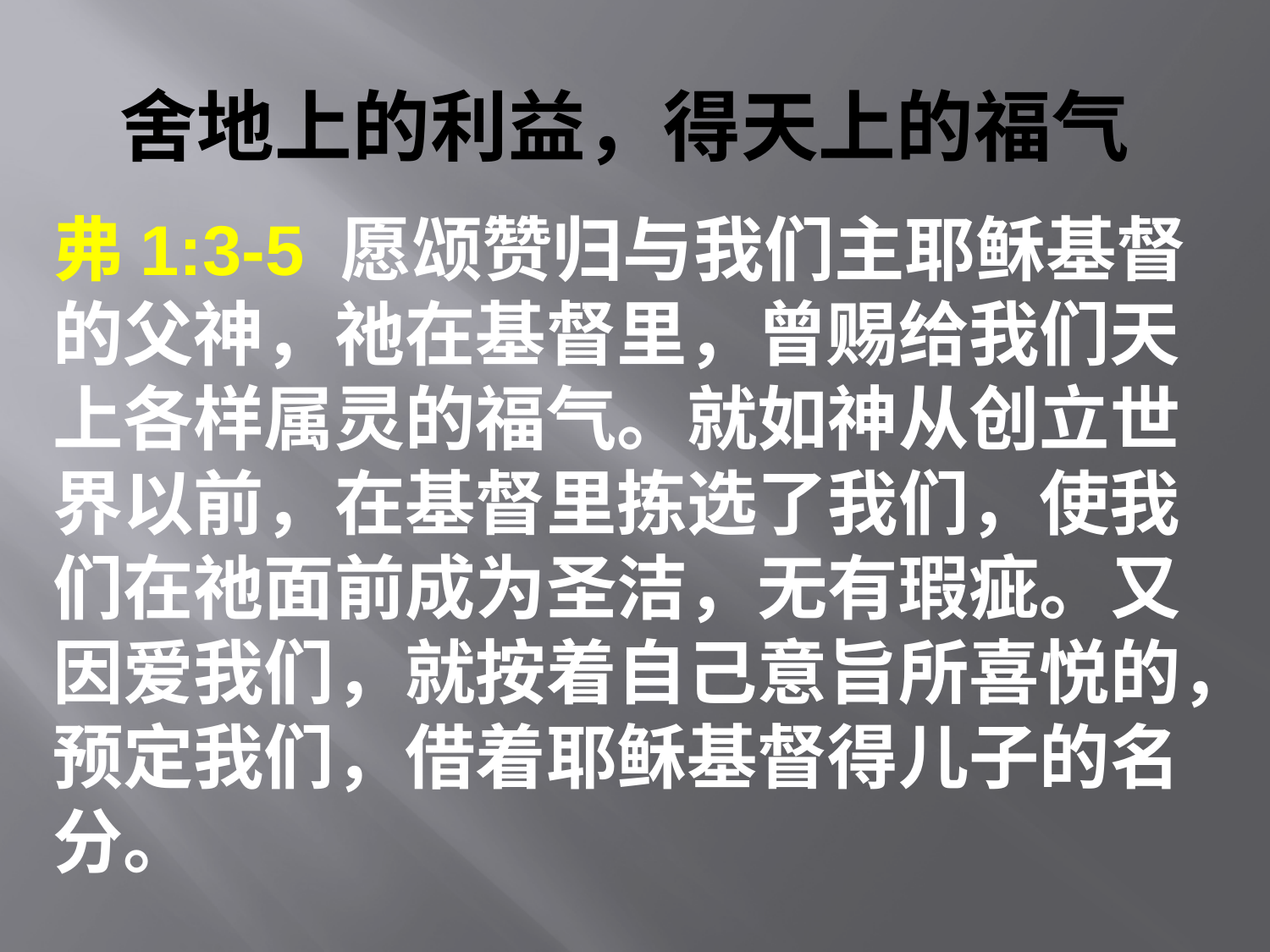

# 舍地上的利益，得天上的福气
弗1:3-5 愿颂赞归与我们主耶稣基督的父神，祂在基督里，曾赐给我们天上各样属灵的福气。就如神从创立世界以前，在基督里拣选了我们，使我们在祂面前成为圣洁，无有瑕疵。又因爱我们，就按着自己意旨所喜悦的，预定我们，借着耶稣基督得儿子的名分。